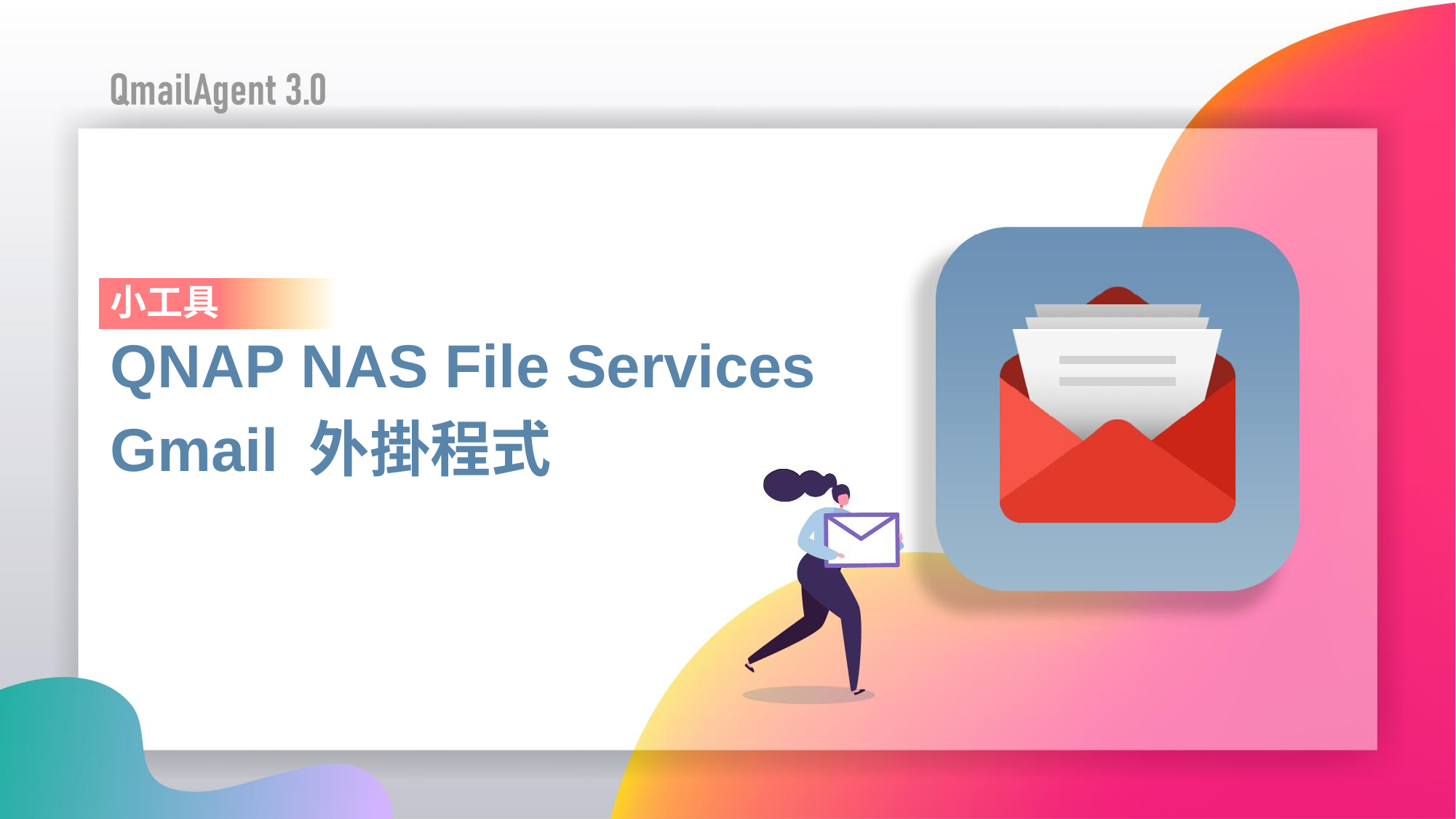

# QNAP NAS File Services Gmail 外掛程式
小工具